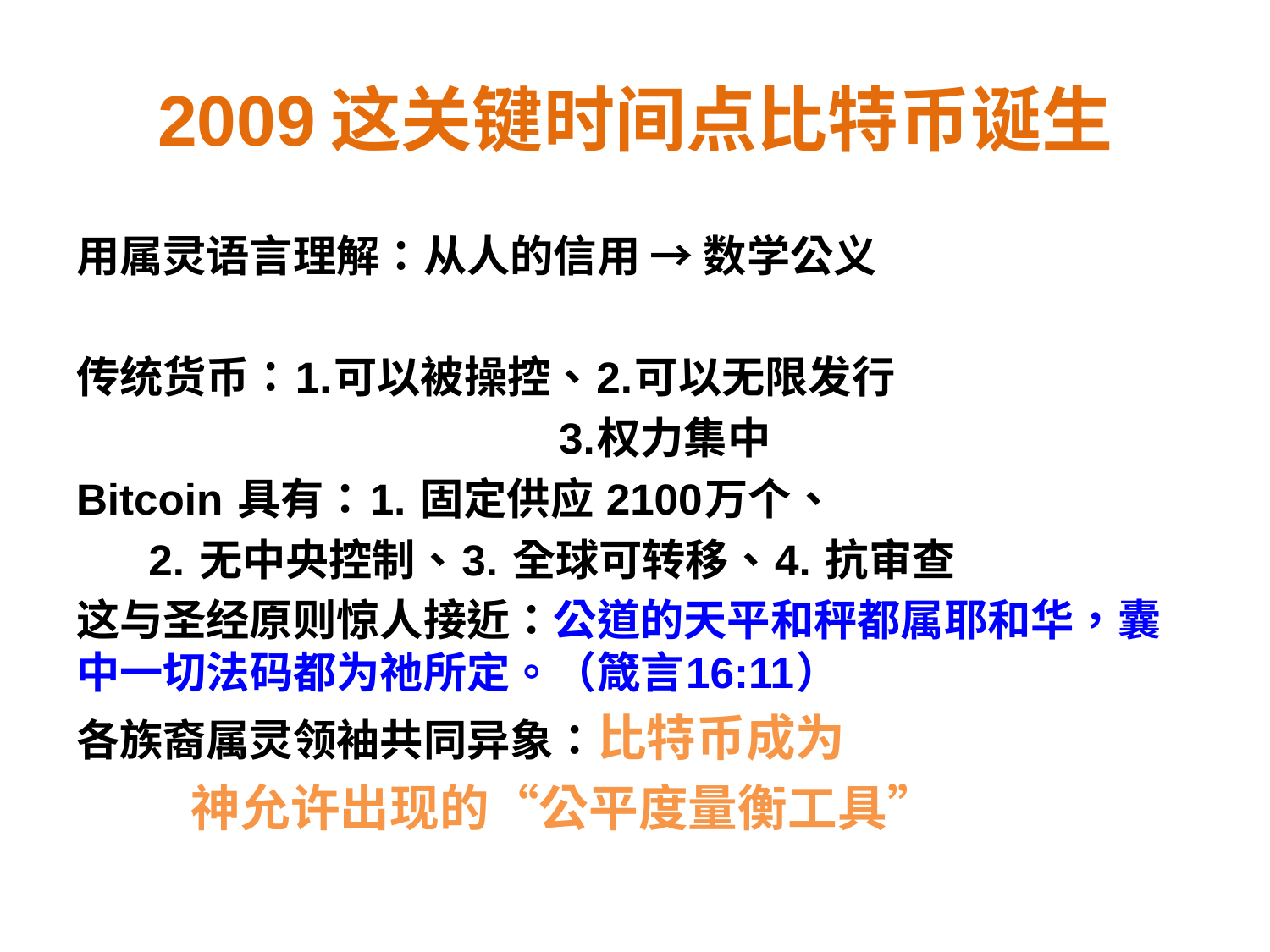

# 2009这关键时间点比特币诞生
用属灵语言理解：从人的信用 → 数学公义

传统货币：1.可以被操控、2.可以无限发行
                                        3.权力集中
Bitcoin 具有：1. 固定供应 2100万个、
      2. 无中央控制、3. 全球可转移、4. 抗审查
这与圣经原则惊人接近：公道的天平和秤都属耶和华，囊中一切法码都为祂所定。（箴言16:11）
各族裔属灵领袖共同异象：比特币成为
          神允许出现的“公平度量衡工具”